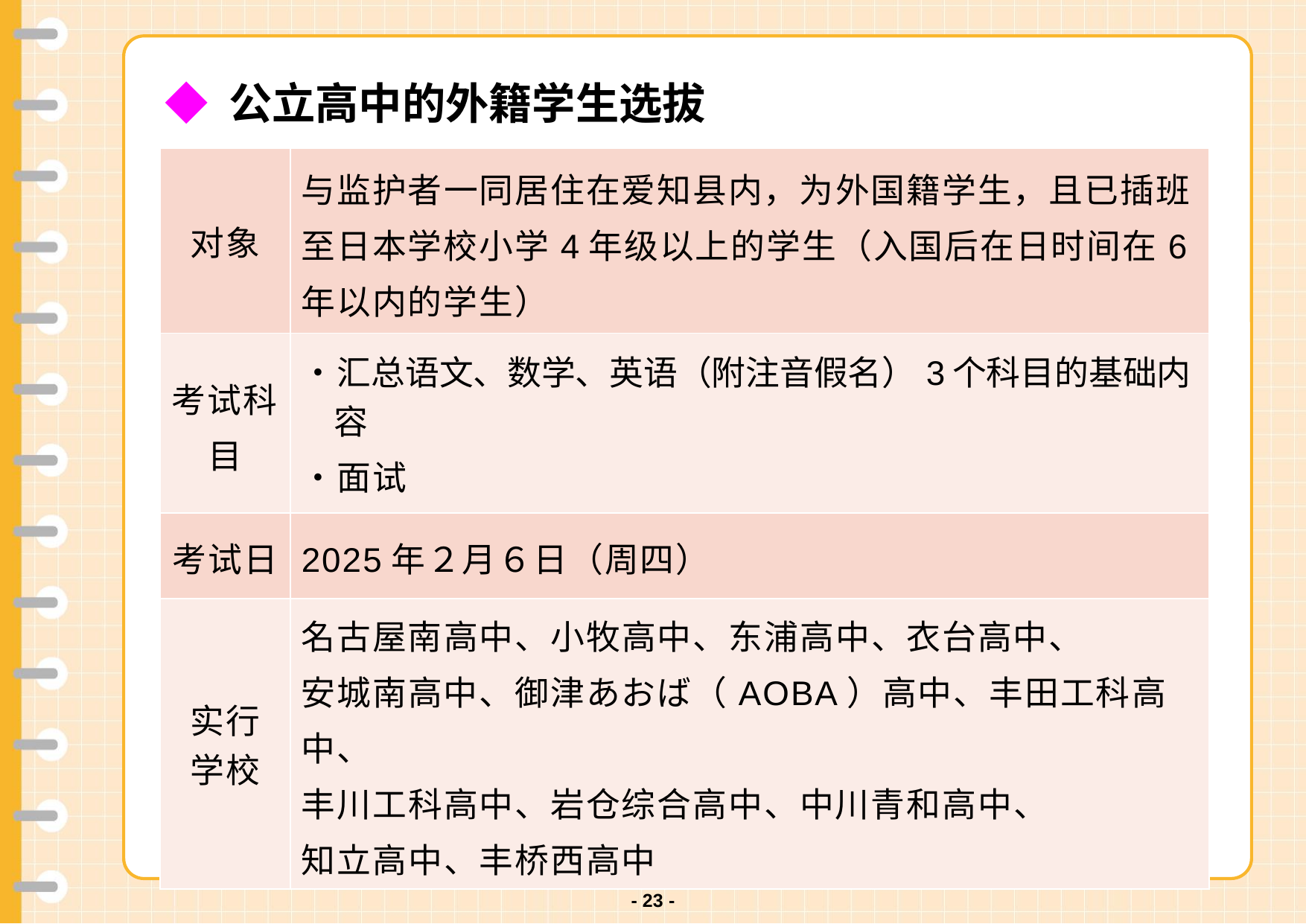

v
◆ 公立高中的外籍学生选拔
| 对象 | 与监护者一同居住在爱知县内，为外国籍学生，且已插班至日本学校小学4年级以上的学生（入国后在日时间在6年以内的学生） |
| --- | --- |
| 考试科目 | ・汇总语文、数学、英语（附注音假名）3个科目的基础内容 ・面试 |
| 考试日 | 2025年２月６日（周四） |
| 实行 学校 | 名古屋南高中、小牧高中、东浦高中、衣台高中、 安城南高中、御津あおば（AOBA）高中、丰田工科高中、 丰川工科高中、岩仓综合高中、中川青和高中、 知立高中、丰桥西高中 |
- 23 -